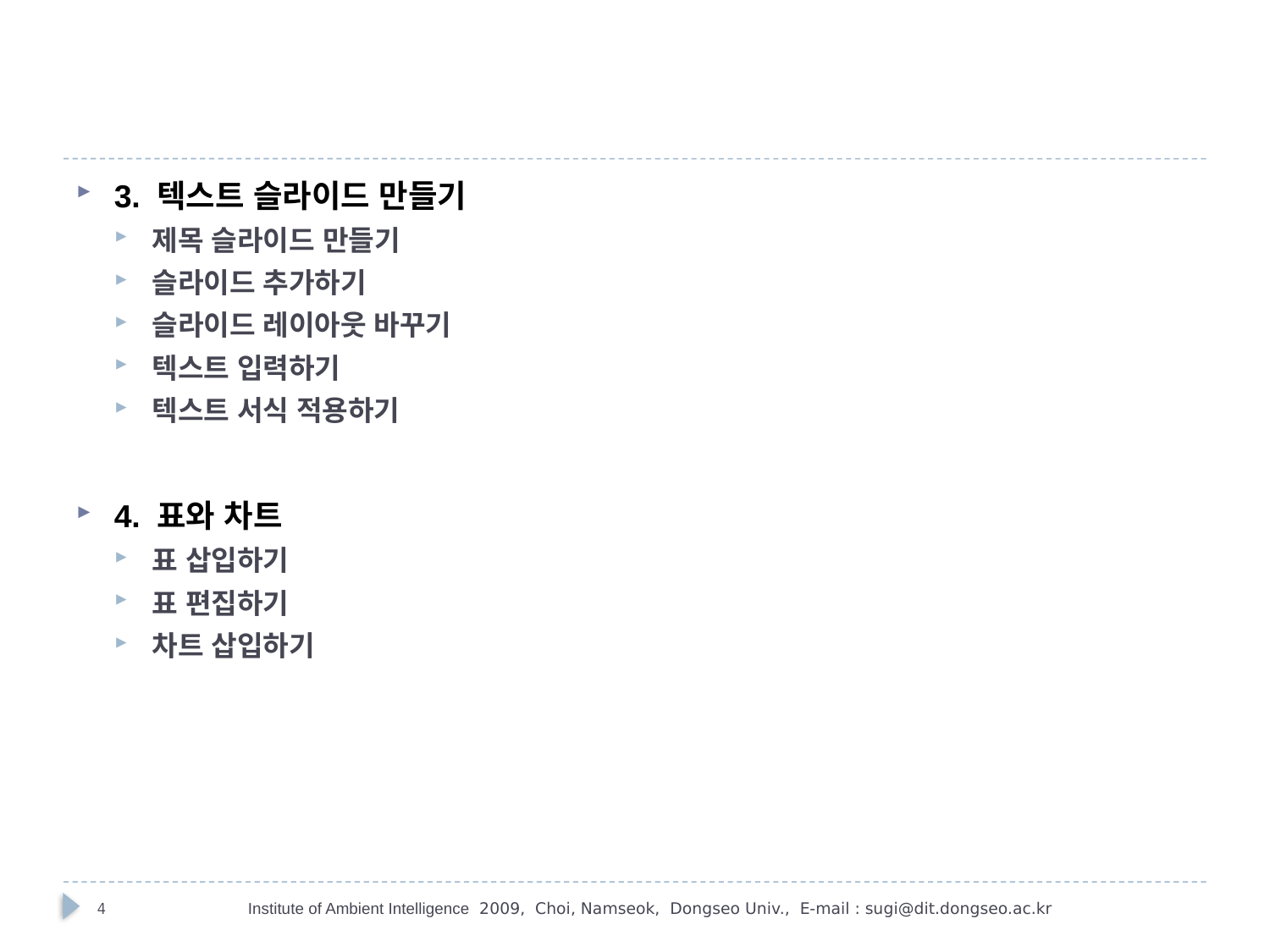

#
3. 텍스트 슬라이드 만들기
제목 슬라이드 만들기
슬라이드 추가하기
슬라이드 레이아웃 바꾸기
텍스트 입력하기
텍스트 서식 적용하기

4. 표와 차트
표 삽입하기
표 편집하기
차트 삽입하기